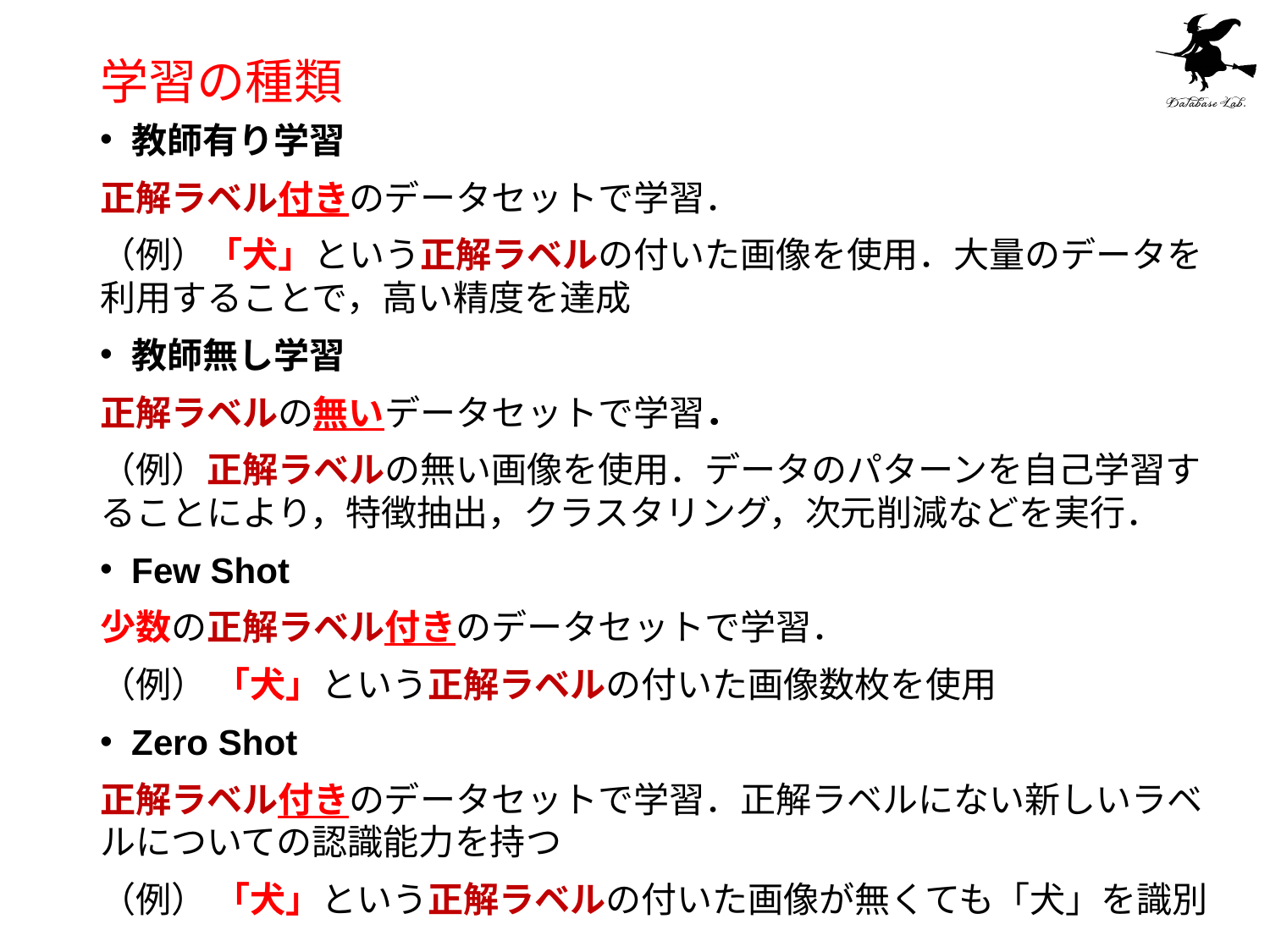

# 学習の種類
教師有り学習
正解ラベル付きのデータセットで学習．
（例）「犬」という正解ラベルの付いた画像を使用．大量のデータを利用することで，高い精度を達成
教師無し学習
正解ラベルの無いデータセットで学習．
（例）正解ラベルの無い画像を使用．データのパターンを自己学習することにより，特徴抽出，クラスタリング，次元削減などを実行．
Few Shot
少数の正解ラベル付きのデータセットで学習．
（例） 「犬」という正解ラベルの付いた画像数枚を使用
Zero Shot
正解ラベル付きのデータセットで学習．正解ラベルにない新しいラベルについての認識能力を持つ
（例） 「犬」という正解ラベルの付いた画像が無くても「犬」を識別